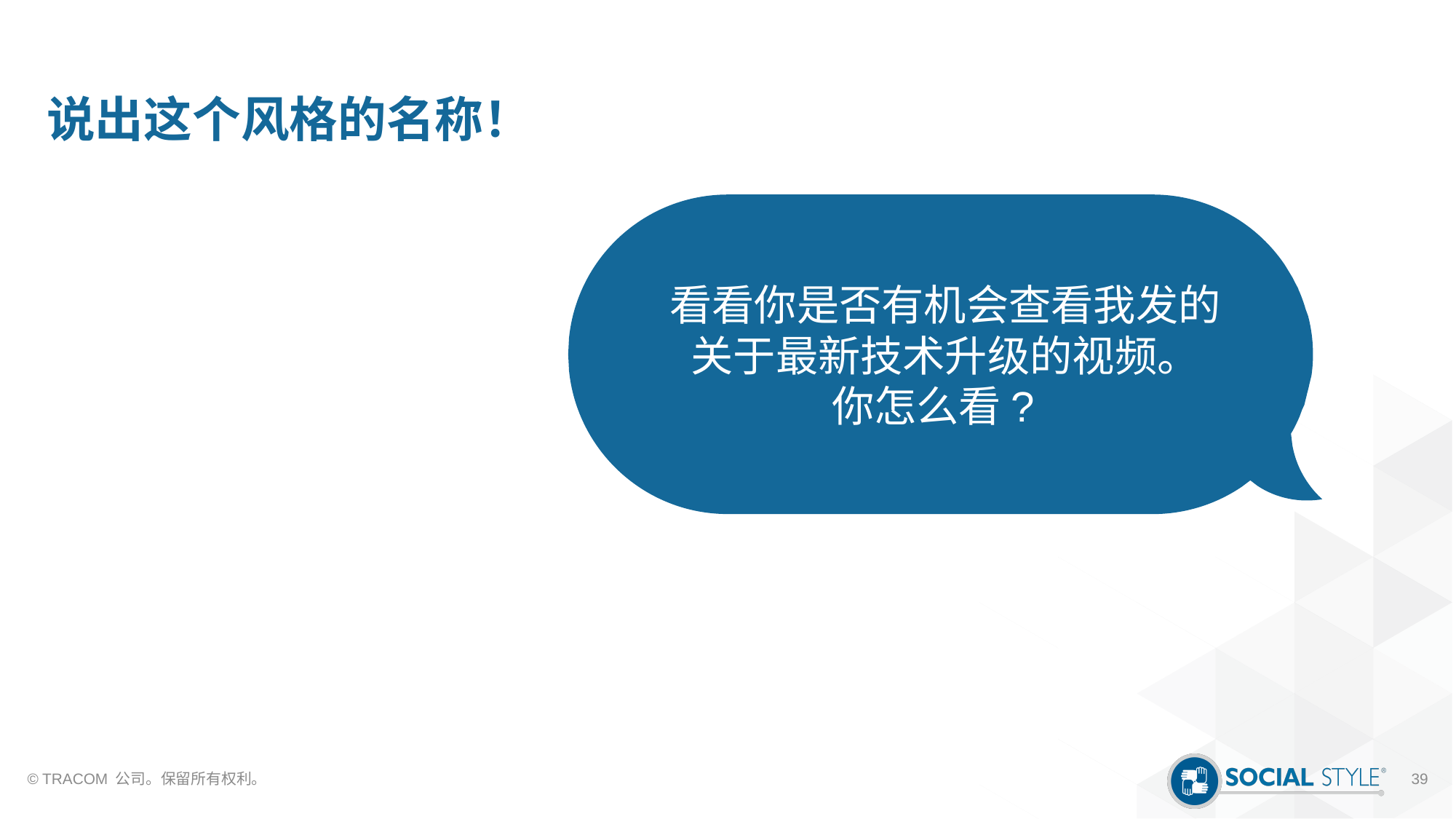

# 说出这个风格的名称！
看看你是否有机会查看我发的
关于最新技术升级的视频。
你怎么看?
© TRACOM 公司。保留所有权利。
39